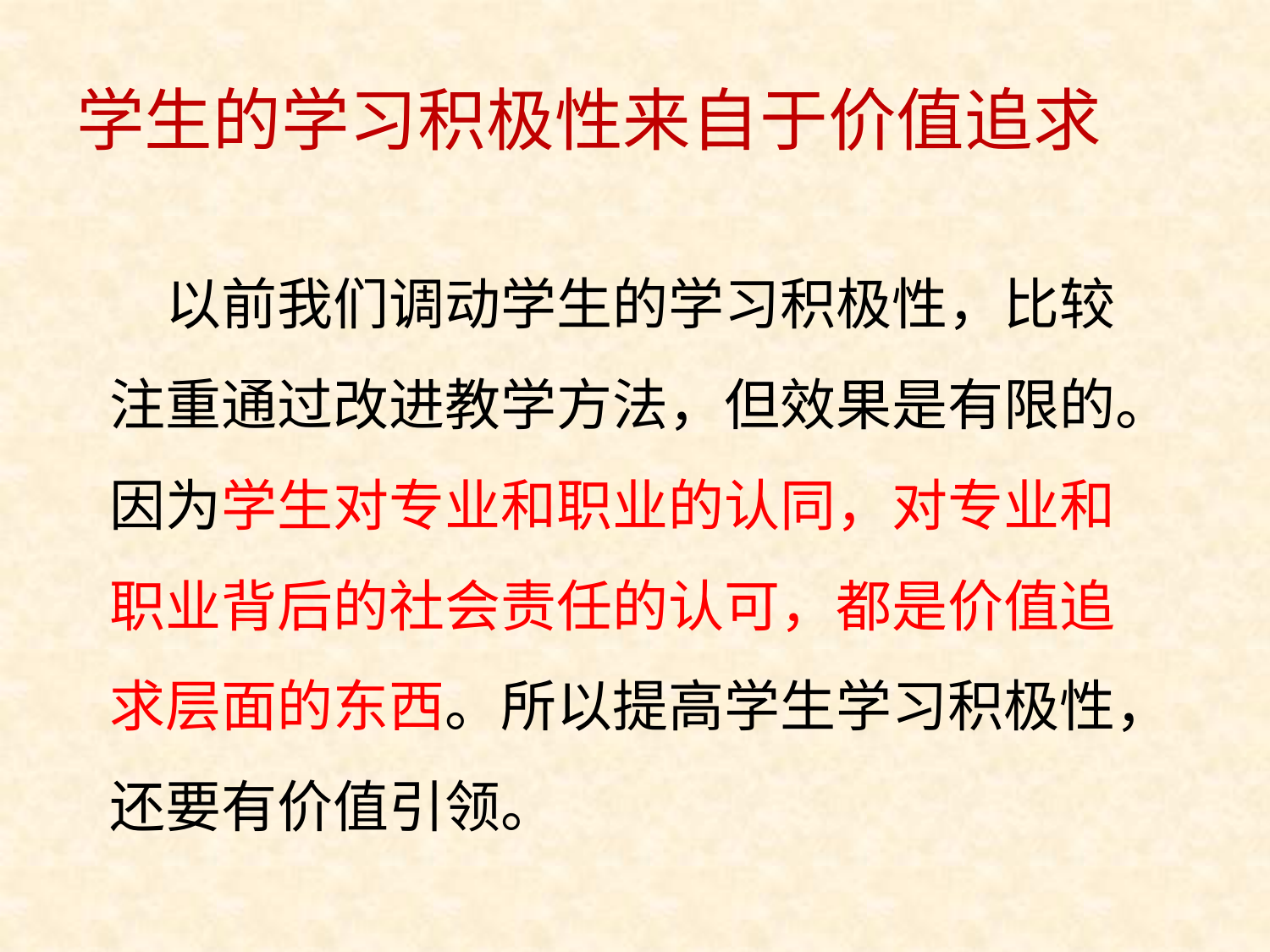

# 学生的学习积极性来自于价值追求
    以前我们调动学生的学习积极性，比较注重通过改进教学方法，但效果是有限的。因为学生对专业和职业的认同，对专业和职业背后的社会责任的认可，都是价值追求层面的东西。所以提高学生学习积极性，还要有价值引领。
99